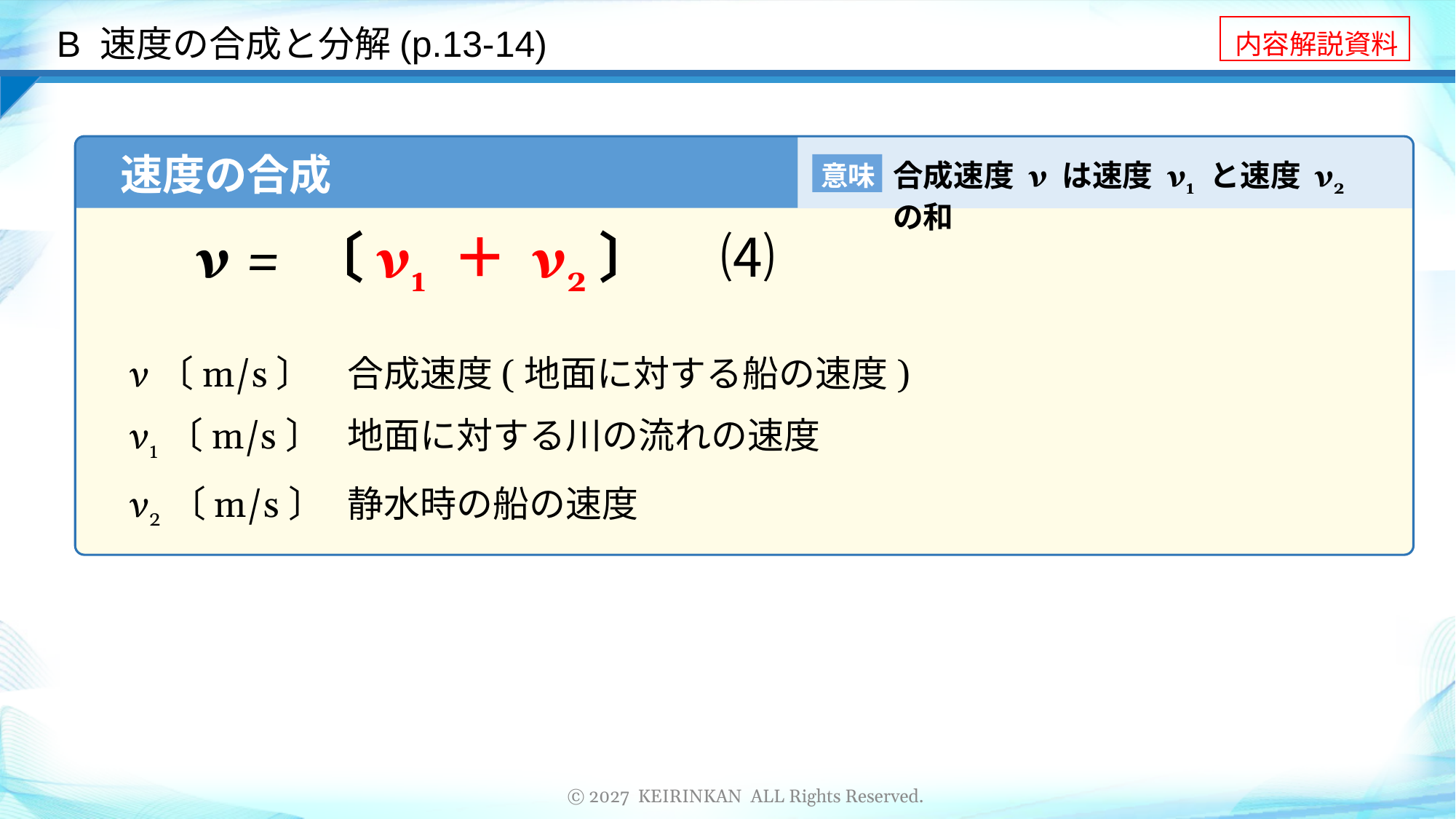

B 速度の合成と分解(p.13-14)

 速度の合成
合成速度 v は速度 v1 と速度 v2 の和
意味
　v = 〔v1 ＋ v2〕　 ⑷

v〔m/s〕	合成速度(地面に対する船の速度)
v1〔m/s〕	地面に対する川の流れの速度
v2〔m/s〕	静水時の船の速度
22